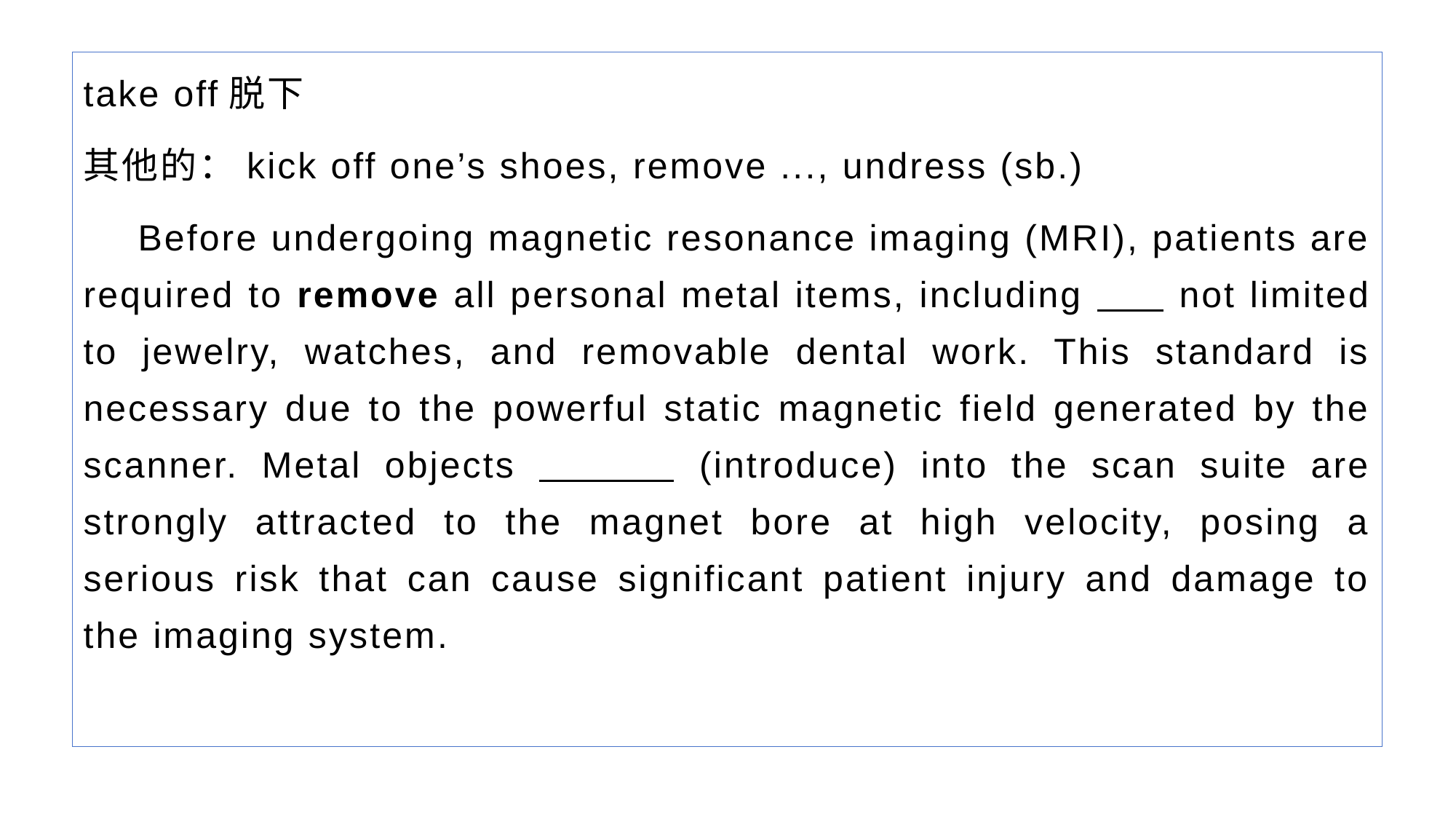

take off脱下
其他的：kick off one’s shoes, remove ..., undress (sb.)
Before undergoing magnetic resonance imaging (MRI), patients are required to remove all personal metal items, including       not limited to jewelry, watches, and removable dental work. This standard is necessary due to the powerful static magnetic field generated by the scanner. Metal objects        (introduce) into the scan suite are strongly attracted to the magnet bore at high velocity, posing a serious risk that can cause significant patient injury and damage to the imaging system.